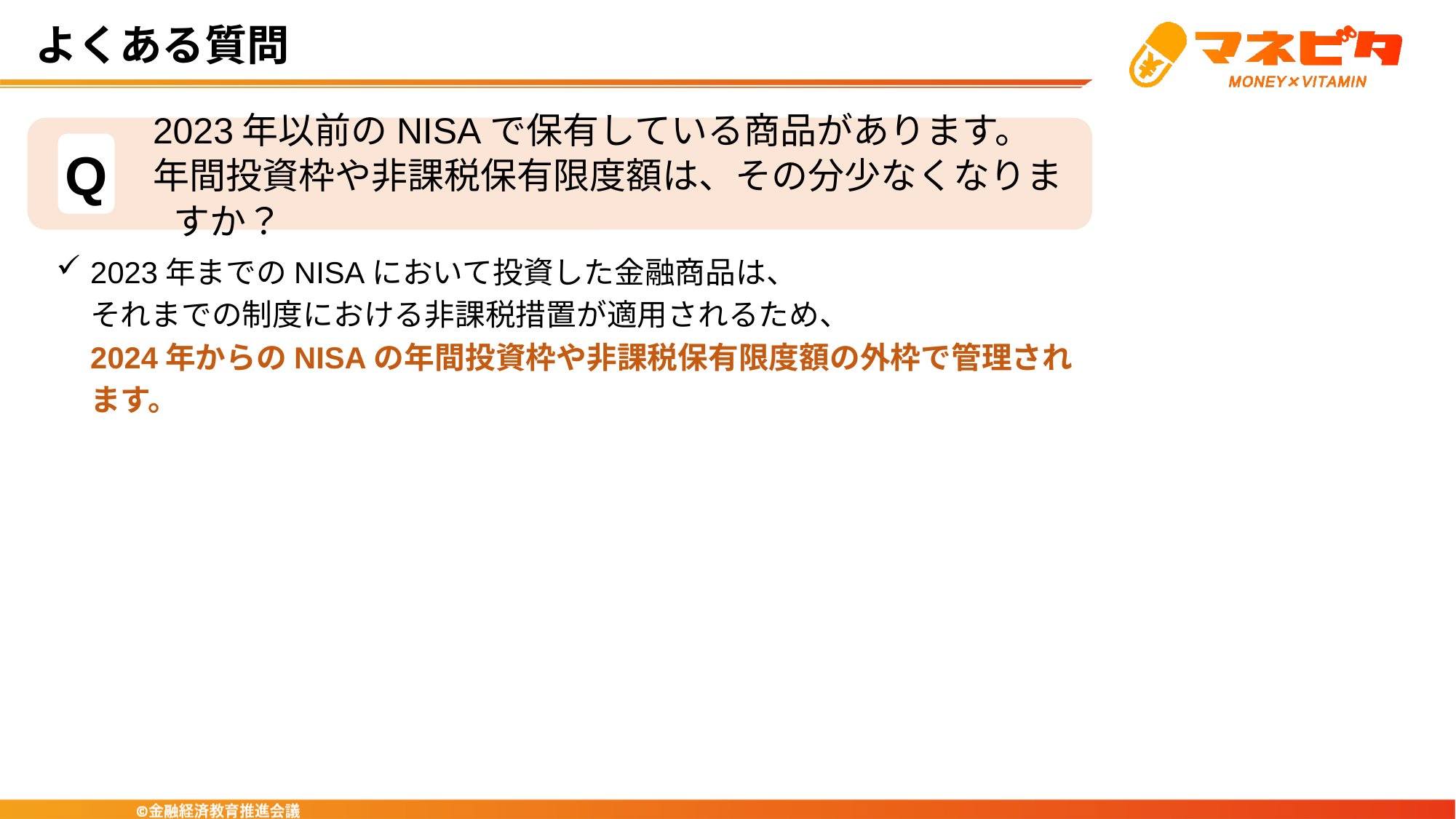

よくある質問
2023年以前のNISAで保有している商品があります。
年間投資枠や非課税保有限度額は、その分少なくなりますか？
Q
2023年までのNISAにおいて投資した金融商品は、
それまでの制度における非課税措置が適用されるため、
2024年からのNISAの年間投資枠や非課税保有限度額の外枠で管理されます。